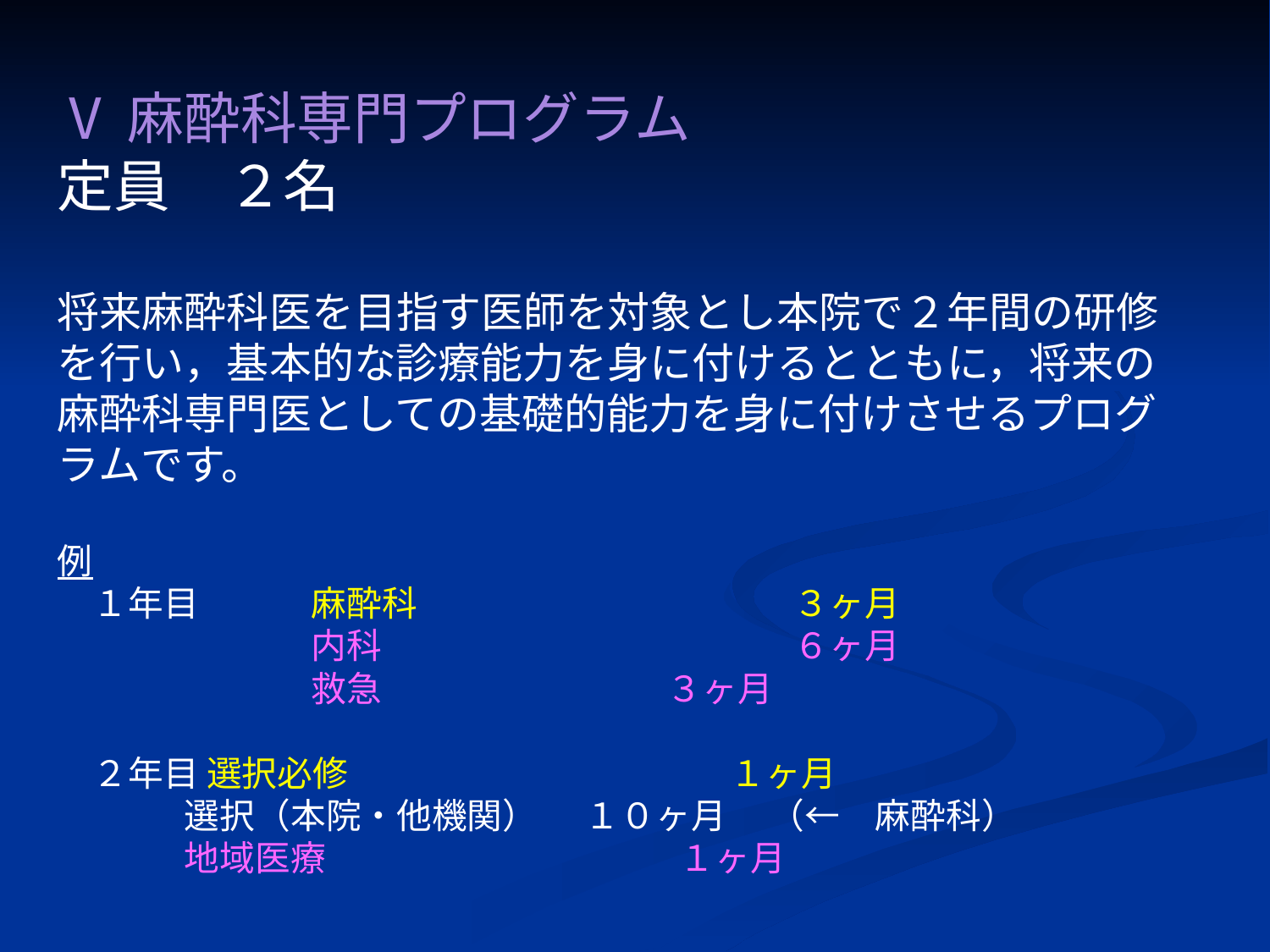

Ⅴ麻酔科専門プログラム
定員　２名

将来麻酔科医を目指す医師を対象とし本院で２年間の研修を行い，基本的な診療能力を身に付けるとともに，将来の麻酔科専門医としての基礎的能力を身に付けさせるプログラムです。

例
　１年目	麻酔科　　　　　	             ３ヶ月
　　　　　	内科　　　　　　	             ６ヶ月
　　　　　	救急　　　	             ３ヶ月

　２年目 選択必修　　　　	　　　   　１ヶ月
	選択（本院・他機関）      １０ヶ月　 （←　麻酔科）
	地域医療　　　　　　　　　　１ヶ月